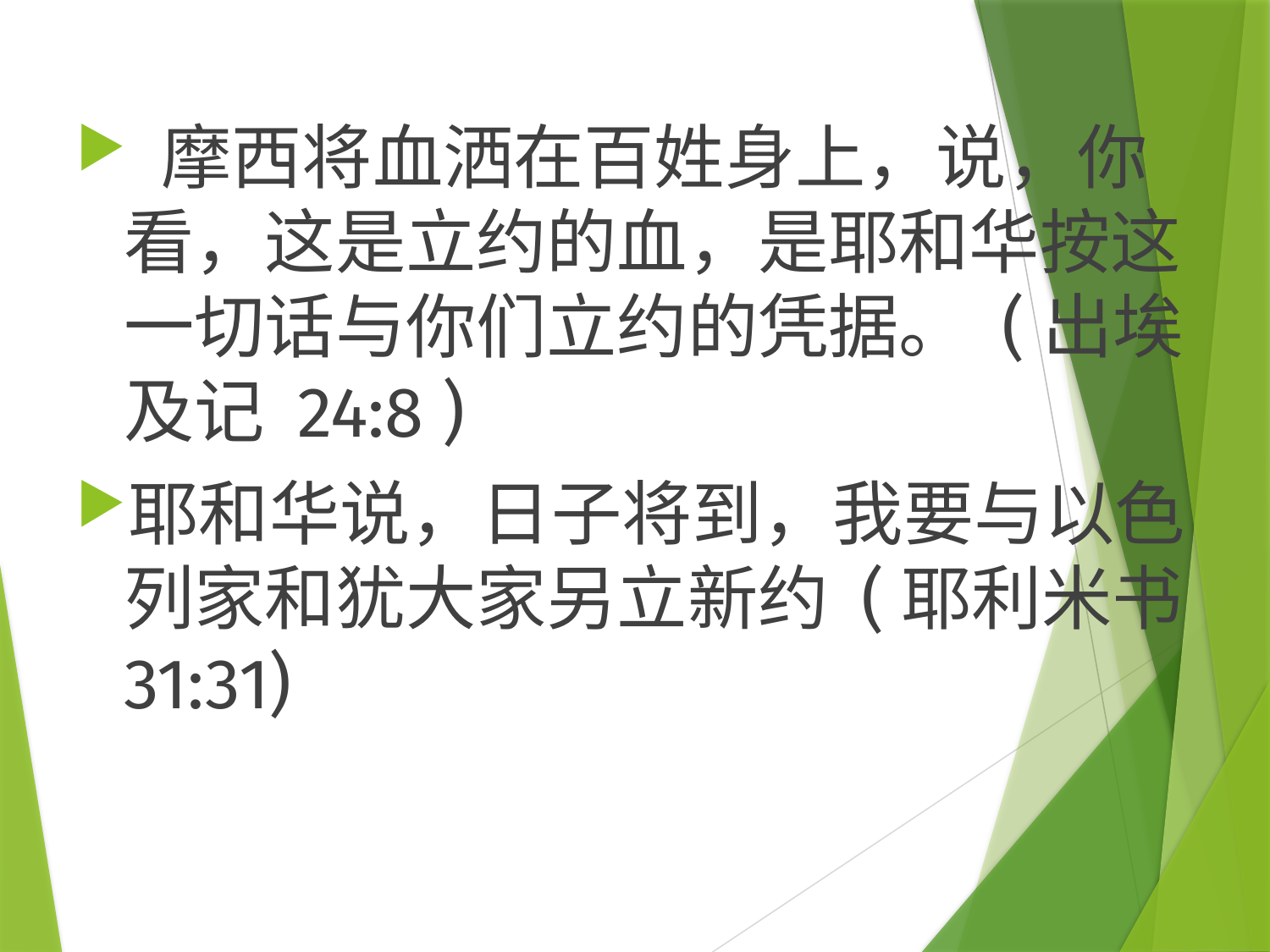

摩西将血洒在百姓身上，说，你看，这是立约的血，是耶和华按这一切话与你们立约的凭据。 (出埃及记 24:8 )
耶和华说，日子将到，我要与以色列家和犹大家另立新约 (耶利米书 31:31)